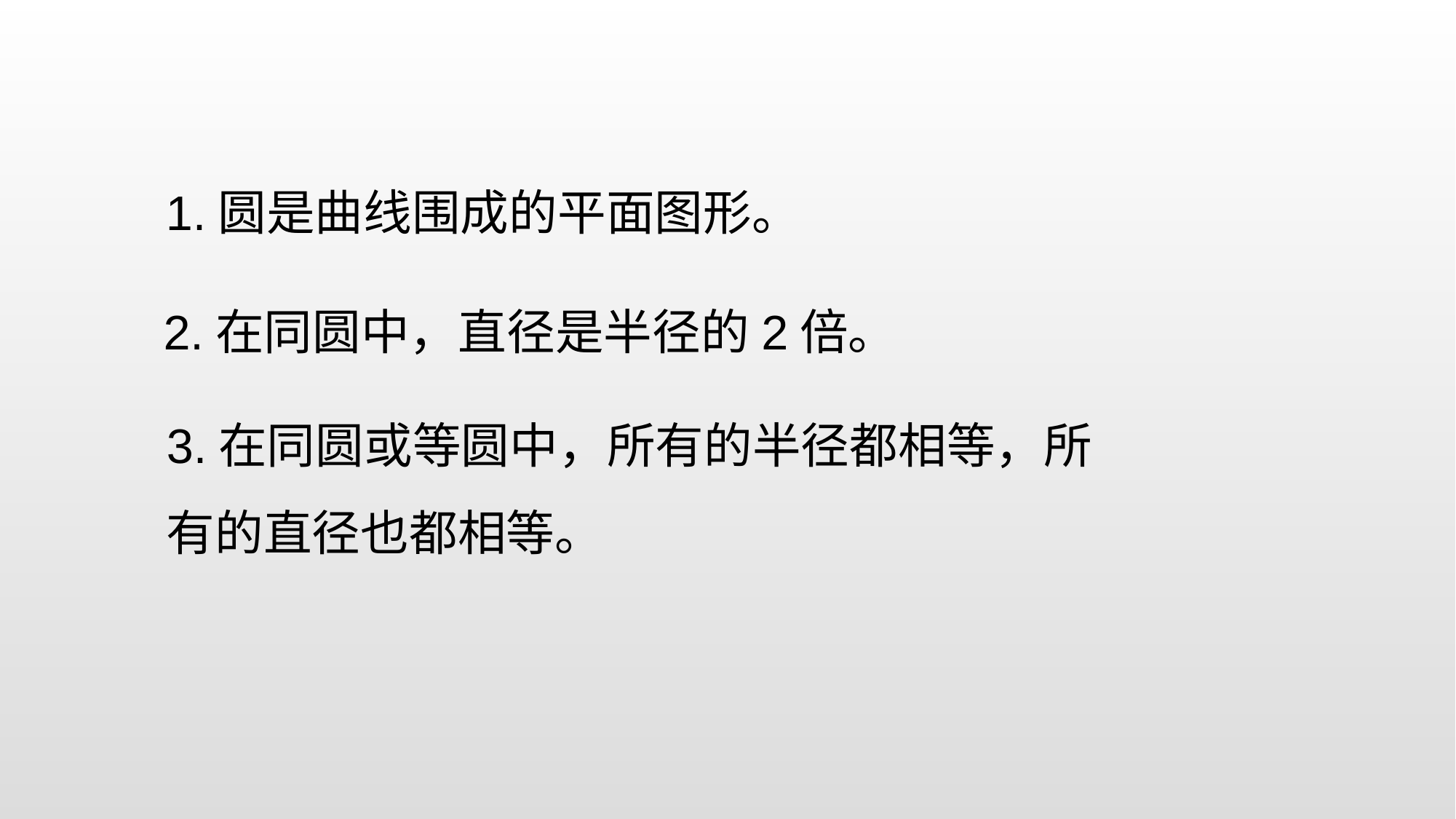

1.圆是曲线围成的平面图形。
2.在同圆中，直径是半径的2倍。
3.在同圆或等圆中，所有的半径都相等，所有的直径也都相等。